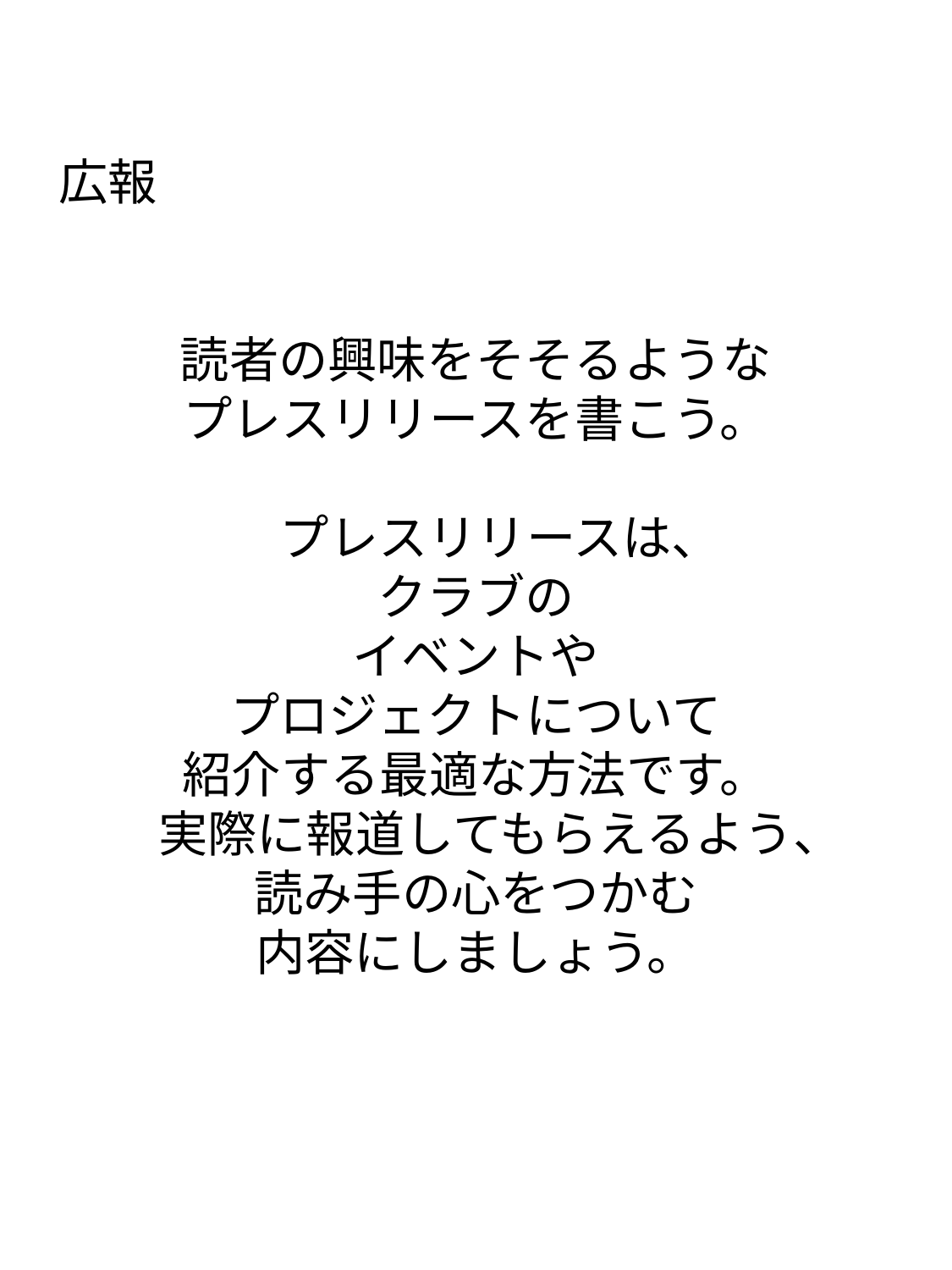

広報

読者の興味をそそるような
プレスリリースを書こう。

　プレスリリースは、
クラブの
イベントや
プロジェクトについて
紹介する最適な方法です。
　実際に報道してもらえるよう、
読み手の心をつかむ
内容にしましょう。